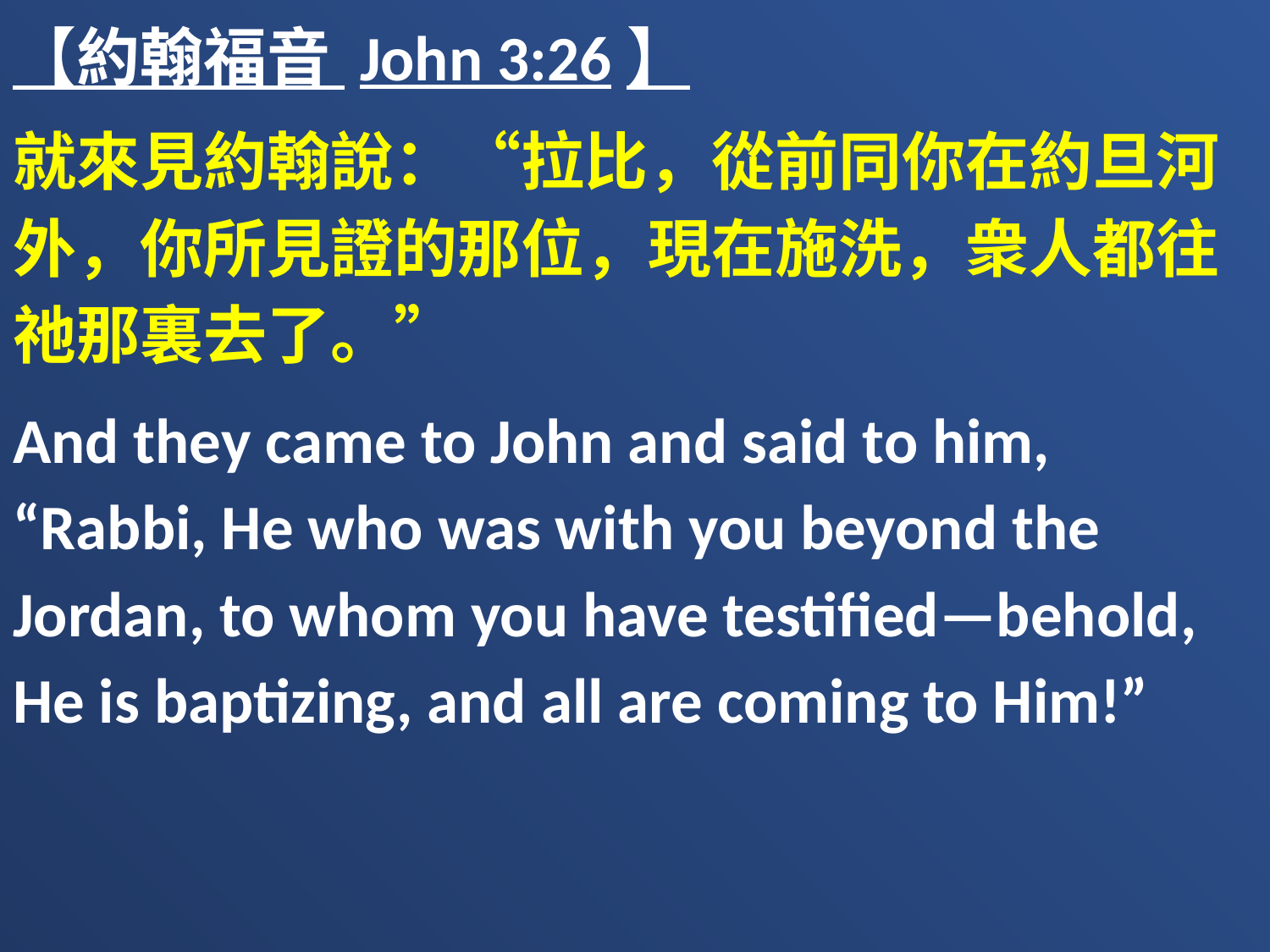

【約翰福音 John 3:26】
就來見約翰說：“拉比，從前同你在約旦河外，你所見證的那位，現在施洗，衆人都往祂那裏去了。”
And they came to John and said to him, “Rabbi, He who was with you beyond the Jordan, to whom you have testified—behold, He is baptizing, and all are coming to Him!”